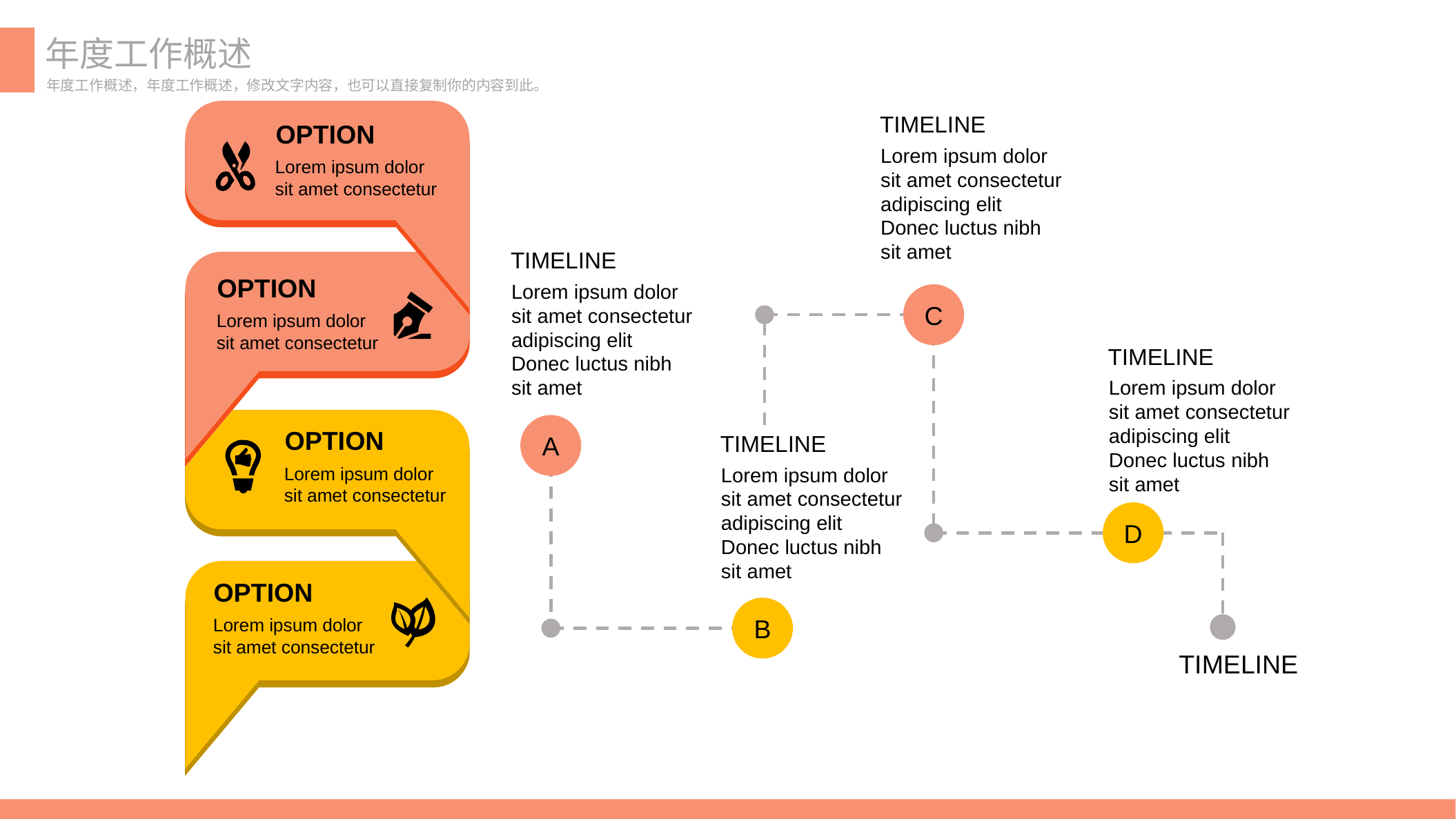

年度工作概述
年度工作概述，年度工作概述，修改文字内容，也可以直接复制你的内容到此。

OPTION

Lorem ipsum dolor sit amet consectetur
TIMELINE
Lorem ipsum dolor sit amet consectetur adipiscing elit  Donec luctus nibh sit amet
TIMELINE
Lorem ipsum dolor sit amet consectetur adipiscing elit  Donec luctus nibh sit amet

OPTION

Lorem ipsum dolor sit amet consectetur
C

TIMELINE
Lorem ipsum dolor sit amet consectetur adipiscing elit  Donec luctus nibh sit amet

OPTION

Lorem ipsum dolor sit amet consectetur
A
TIMELINE
Lorem ipsum dolor sit amet consectetur adipiscing elit  Donec luctus nibh sit amet
D

OPTION

Lorem ipsum dolor sit amet consectetur
B

TIMELINE